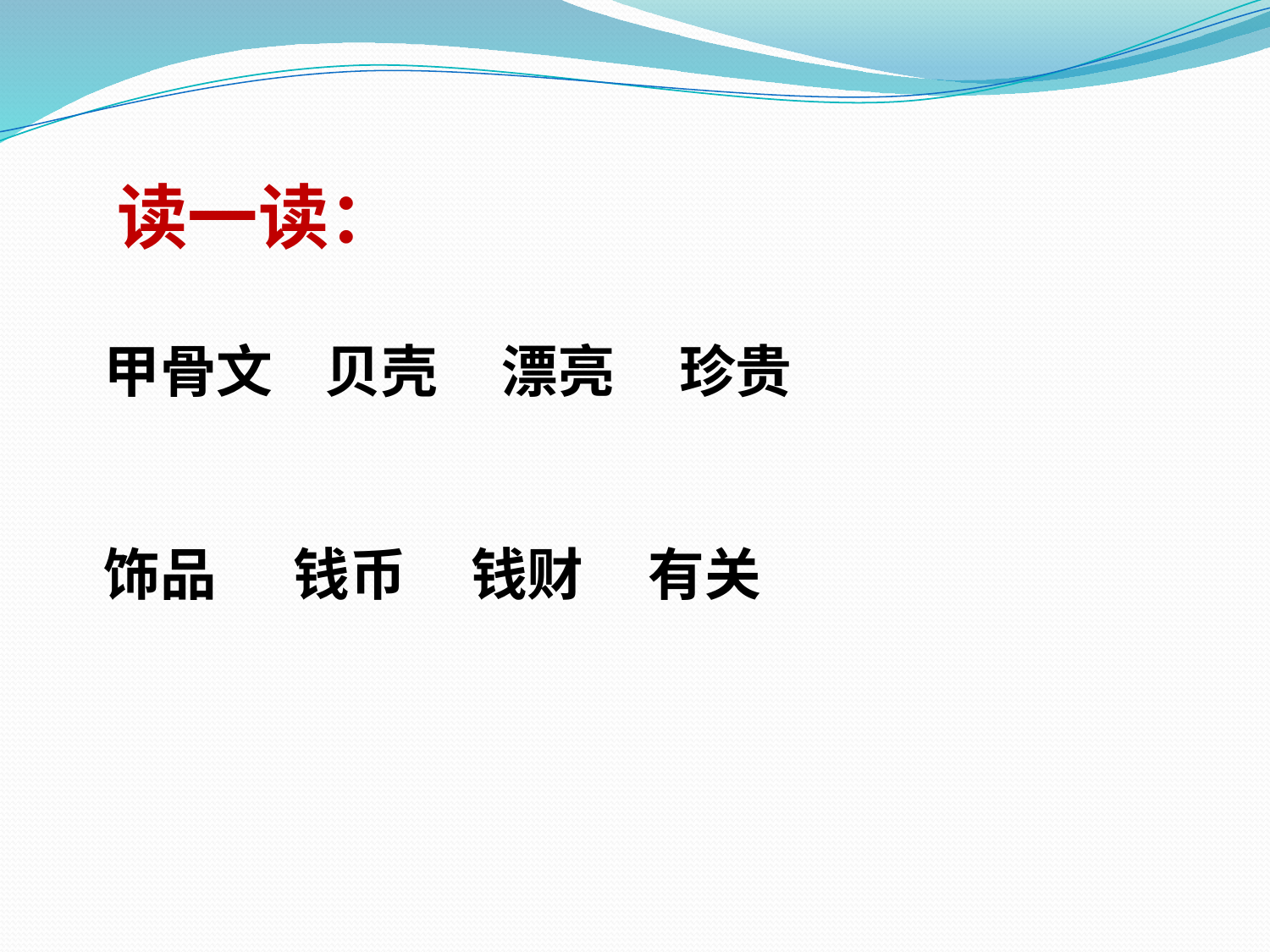

读一读：
 甲骨文    贝壳     漂亮     珍贵

 饰品      钱币     钱财     有关